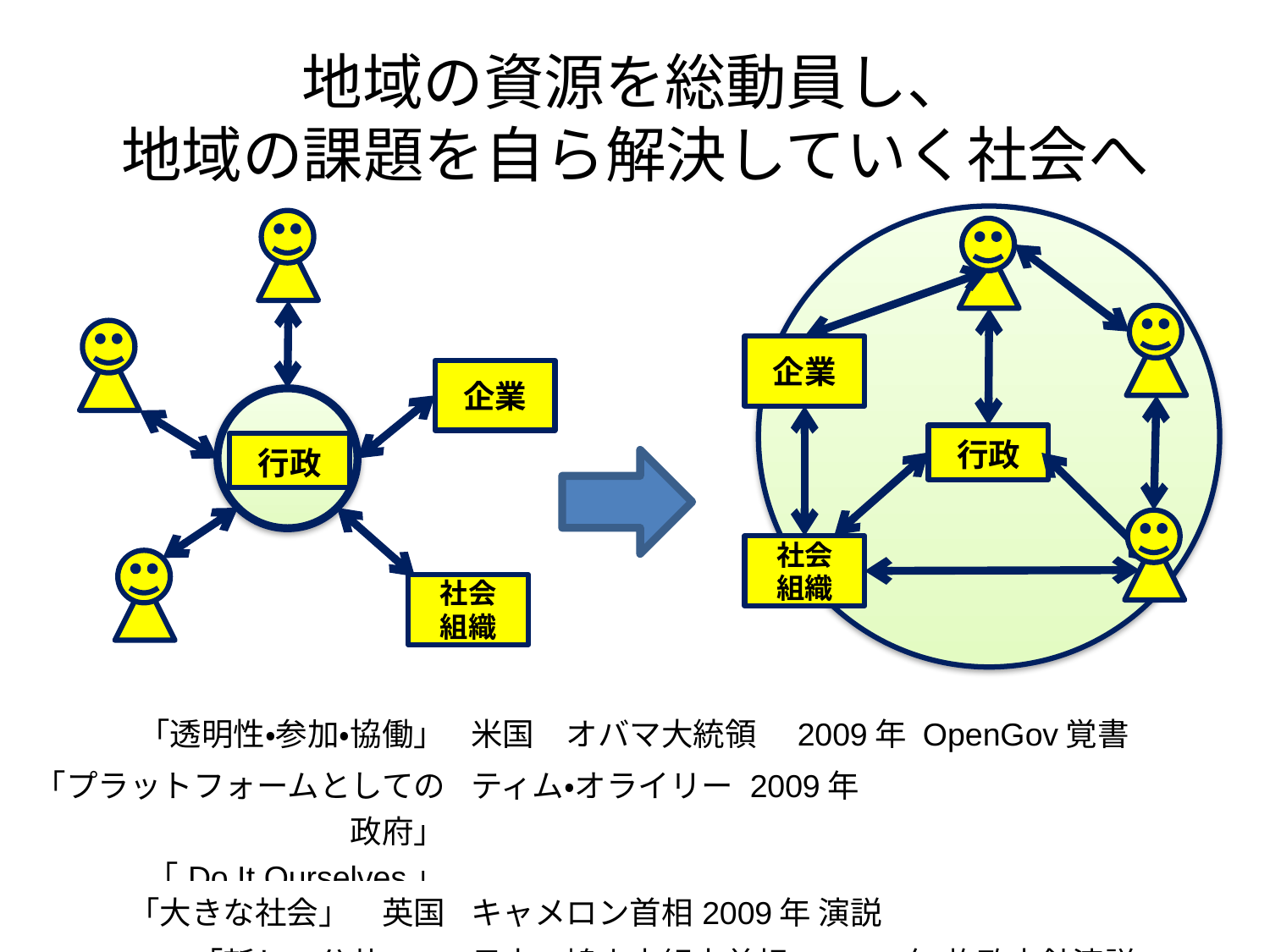

# 地域の資源を総動員し、 地域の課題を自ら解決していく社会へ

行政

企業

企業
行政
行政

社会
組織

社会
組織
| 「透明性・参加・協働」 | 米国　オバマ大統領　2009年 OpenGov覚書 |
| --- | --- |
| 「プラットフォームとしての政府」 「Do It Ourselves」 | ティム・オライリー 2009年 |
| 「大きな社会」　英国 | キャメロン首相2009年 演説 |
| 「新しい公共」 | 日本　鳩山由紀夫首相　2010年 施政方針演説 |
2